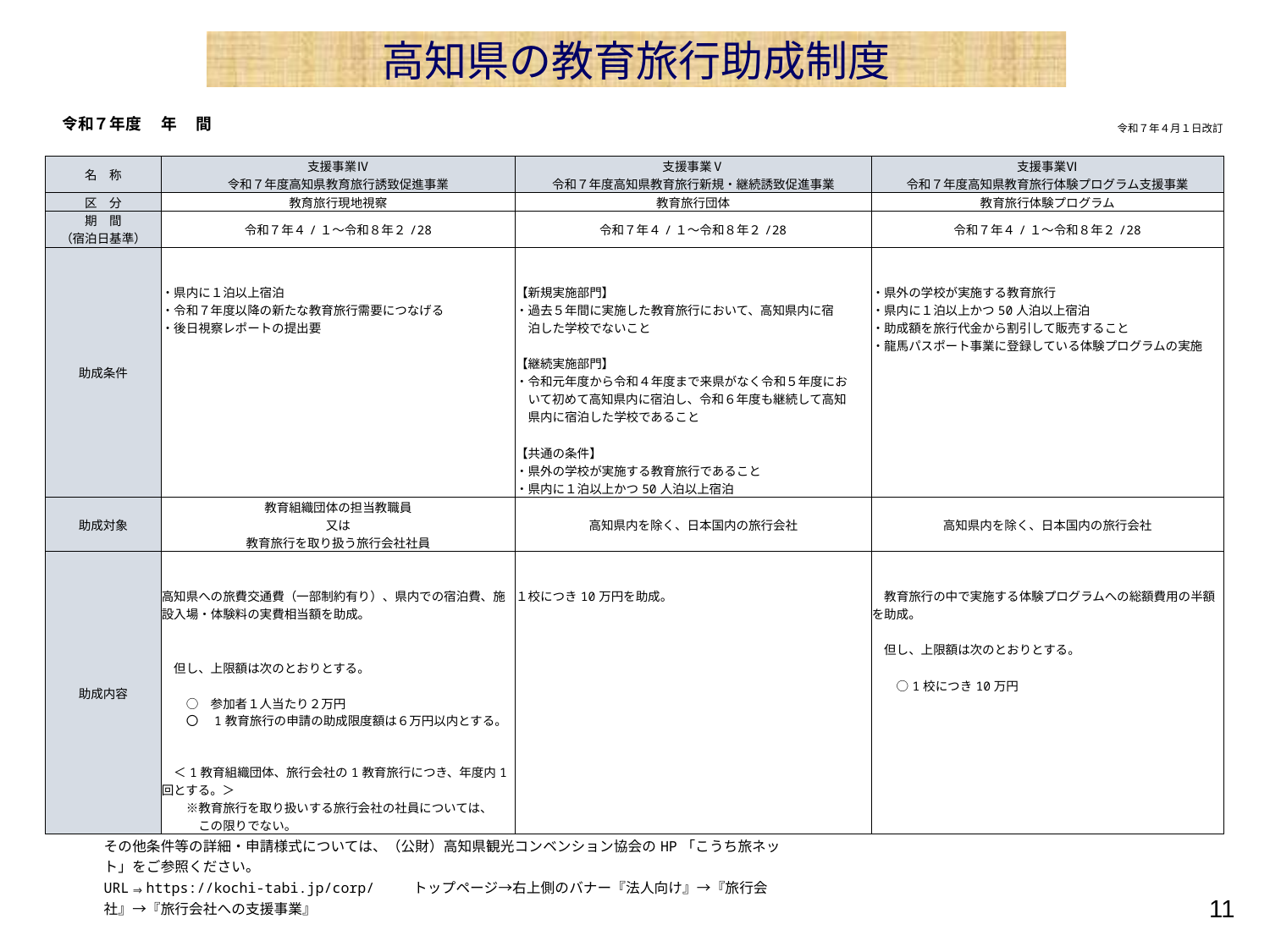

高知県の教育旅行助成制度
| 令和７年度 　年 　間 |  |  |  |  |  |  |  |  |  |  |  |  |  |  |  |  |  |  |  |  |  |  |  |  |  |  |  |  |  |  |  |  |  |  |  |  |  |  |  |  |  | 令和７年４月１日改訂 |  |  |  |  |  |  |  |  |  |  |  |  |  |  |
| --- | --- | --- | --- | --- | --- | --- | --- | --- | --- | --- | --- | --- | --- | --- | --- | --- | --- | --- | --- | --- | --- | --- | --- | --- | --- | --- | --- | --- | --- | --- | --- | --- | --- | --- | --- | --- | --- | --- | --- | --- | --- | --- | --- | --- | --- | --- | --- | --- | --- | --- | --- | --- | --- | --- | --- | --- |
|  |  |  |  |  |  |  |  |  |  |  |  |  |  |  |  |  |  |  |  |  |  |  |  |  |  |  |  |  |  |  |  |  |  |  |  |  |  |  |  |  |  |  |  |  |  |  |  |  |  |  |  |  |  |  |  |  |
| 名　称 |  |  |  |  |  | 支援事業Ⅳ 令和７年度高知県教育旅行誘致促進事業 |  |  |  |  |  |  |  |  |  |  |  |  |  |  |  |  | 支援事業Ⅴ 令和７年度高知県教育旅行新規・継続誘致促進事業 |  |  |  |  |  |  |  |  |  |  |  |  |  |  |  |  | 支援事業Ⅵ 令和７年度高知県教育旅行体験プログラム支援事業 |  |  |  |  |  |  |  |  |  |  |  |  |  |  |  |  |
| 区　分 |  |  |  |  |  | 教育旅行現地視察 |  |  |  |  |  |  |  |  |  |  |  |  |  |  |  |  | 教育旅行団体 |  |  |  |  |  |  |  |  |  |  |  |  |  |  |  |  | 教育旅行体験プログラム |  |  |  |  |  |  |  |  |  |  |  |  |  |  |  |  |
| 期　間 （宿泊日基準） |  |  |  |  |  | 令和７年４/１～令和８年２/28 |  |  |  |  |  |  |  |  |  |  |  |  |  |  |  |  | 令和７年４/１～令和８年２/28 |  |  |  |  |  |  |  |  |  |  |  |  |  |  |  |  | 令和７年４/１～令和８年２/28 |  |  |  |  |  |  |  |  |  |  |  |  |  |  |  |  |
| 助成条件 |  |  |  |  |  | ・県内に１泊以上宿泊 ・令和７年度以降の新たな教育旅行需要につなげる ・後日視察レポートの提出要 |  |  |  |  |  |  |  |  |  |  |  |  |  |  |  |  | 【新規実施部門】 ・過去５年間に実施した教育旅行において、高知県内に宿 　泊した学校でないこと 【継続実施部門】 ・令和元年度から令和４年度まで来県がなく令和５年度にお 　いて初めて高知県内に宿泊し、令和６年度も継続して高知 　県内に宿泊した学校であること 【共通の条件】 ・県外の学校が実施する教育旅行であること ・県内に１泊以上かつ50人泊以上宿泊 |  |  |  |  |  |  |  |  |  |  |  |  |  |  |  |  | ・県外の学校が実施する教育旅行 ・県内に１泊以上かつ50人泊以上宿泊 ・助成額を旅行代金から割引して販売すること ・龍馬パスポート事業に登録している体験プログラムの実施 |  |  |  |  |  |  |  |  |  |  |  |  |  |  |  |  |
| 助成対象 |  |  |  |  |  | 教育組織団体の担当教職員 又は 教育旅行を取り扱う旅行会社社員 |  |  |  |  |  |  |  |  |  |  |  |  |  |  |  |  | 高知県内を除く、日本国内の旅行会社 |  |  |  |  |  |  |  |  |  |  |  |  |  |  |  |  | 高知県内を除く、日本国内の旅行会社 |  |  |  |  |  |  |  |  |  |  |  |  |  |  |  |  |
| 助成内容 |  |  |  |  |  | 高知県への旅費交通費（一部制約有り）、県内での宿泊費、施設入場・体験料の実費相当額を助成。 　但し、上限額は次のとおりとする。 　　○　参加者１人当たり２万円 　　〇　1教育旅行の申請の助成限度額は６万円以内とする。 　＜1教育組織団体、旅行会社の1教育旅行につき、年度内1回とする。＞ 　　※教育旅行を取り扱いする旅行会社の社員については、 　　　この限りでない。 |  |  |  |  |  |  |  |  |  |  |  |  |  |  |  |  | １校につき10万円を助成。 |  |  |  |  |  |  |  |  |  |  |  |  |  |  |  |  | 教育旅行の中で実施する体験プログラムへの総額費用の半額を助成。 　但し、上限額は次のとおりとする。 　　○1校につき10万円 |  |  |  |  |  |  |  |  |  |  |  |  |  |  |  |  |
|  |  |  | その他条件等の詳細・申請様式については、（公財）高知県観光コンベンション協会のHP「こうち旅ネット」をご参照ください。 |  |  |  |  |  |  |  |  |  |  |  |  |  |  |  |  |  |  |  |  |  |  |  |  |  |  |  |  |  |  |  |  |  |  |  |  |  |  |  |  |  |  |  |  |  |  |  |  |  |  |  |  |  |
|  |  |  | URL⇒https://kochi-tabi.jp/corp/　　 トップページ→右上側のバナー『法人向け』→『旅行会社』→『旅行会社への支援事業』 |  |  |  |  |  |  |  |  |  |  |  |  |  |  |  |  |  |  |  |  |  |  |  |  |  |  |  |  |  |  |  |  |  |  |  |  |  |  |  |  |  |  |  |  |  |  |  |  |  |  |  |  |  |
|  |  |  |  |  |  |  |  |  |  |  |  |  |  |  |  |  |  |  |  |  |  |  |  |  |  |  |  |  |  |  |  |  |  |  |  |  |  |  |  |  |  |  |  |  |  |  |  |  |  |  |  |  |  |  |  |  |
11